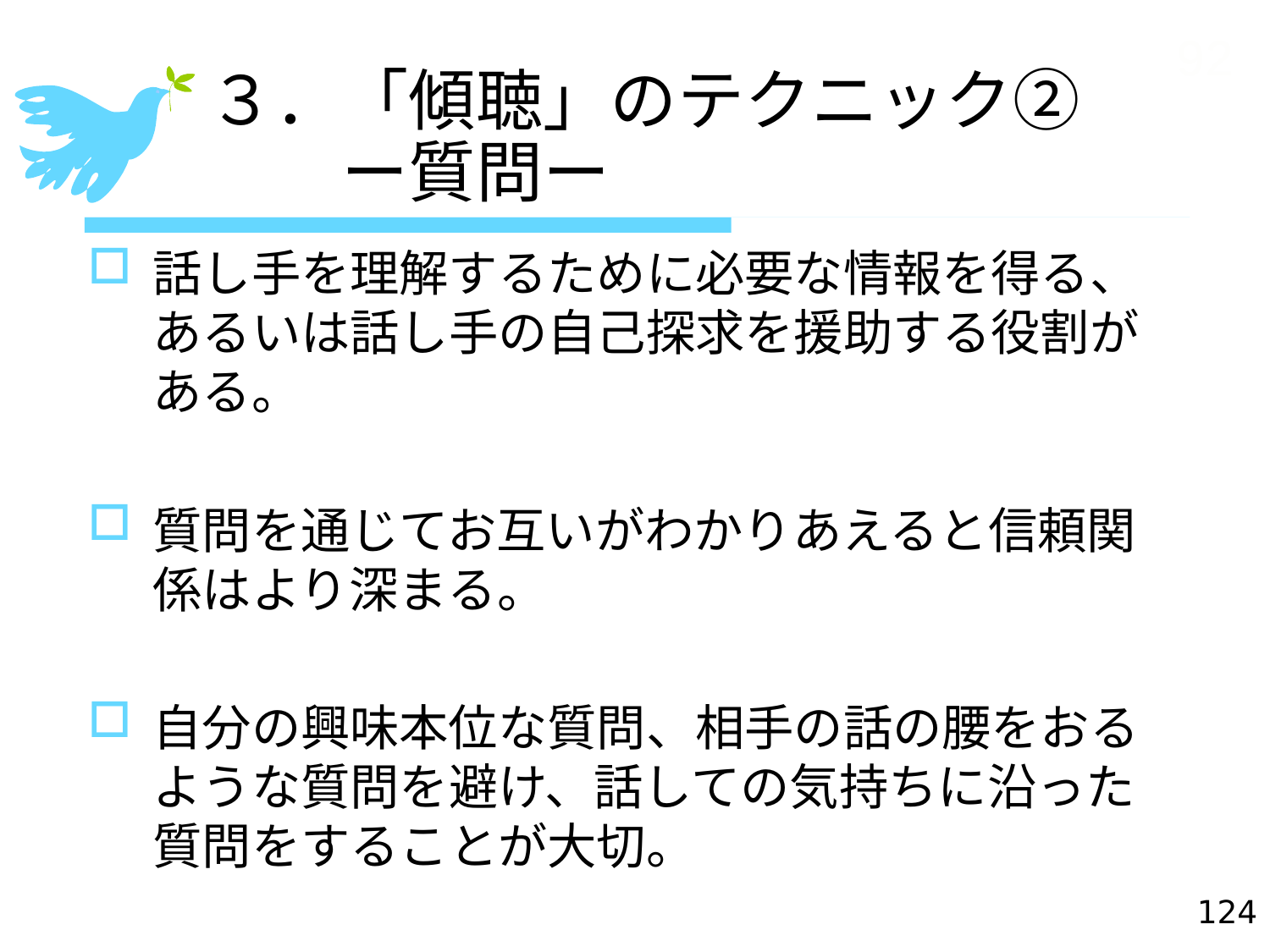

92
# ３．「傾聴」のテクニック② 　　ー質問ー
話し手を理解するために必要な情報を得る、あるいは話し手の自己探求を援助する役割がある。

質問を通じてお互いがわかりあえると信頼関係はより深まる。

自分の興味本位な質問、相手の話の腰をおるような質問を避け、話しての気持ちに沿った質問をすることが大切。
124